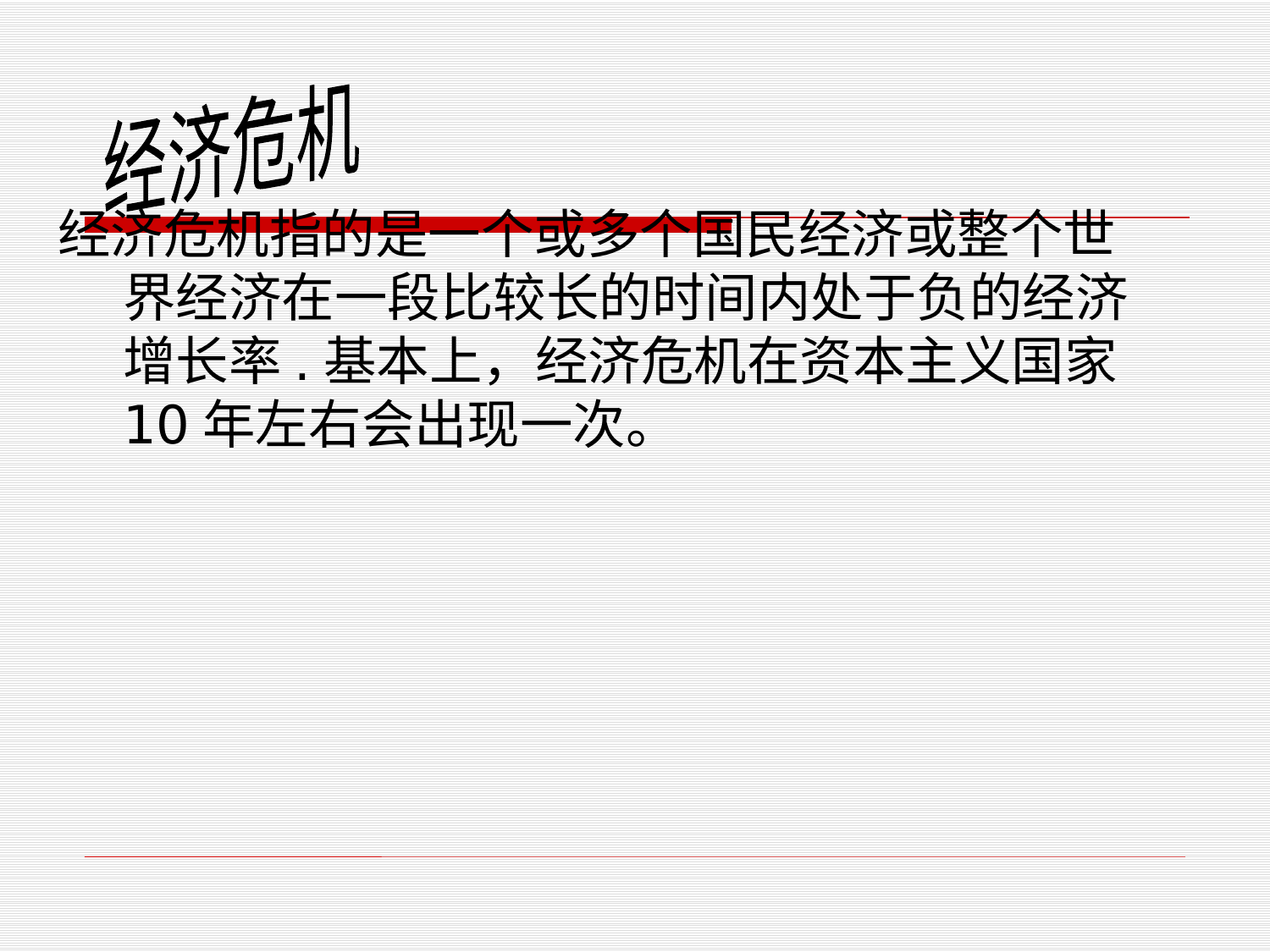

经济危机指的是一个或多个国民经济或整个世界经济在一段比较长的时间内处于负的经济增长率.基本上，经济危机在资本主义国家10年左右会出现一次。

经济危机